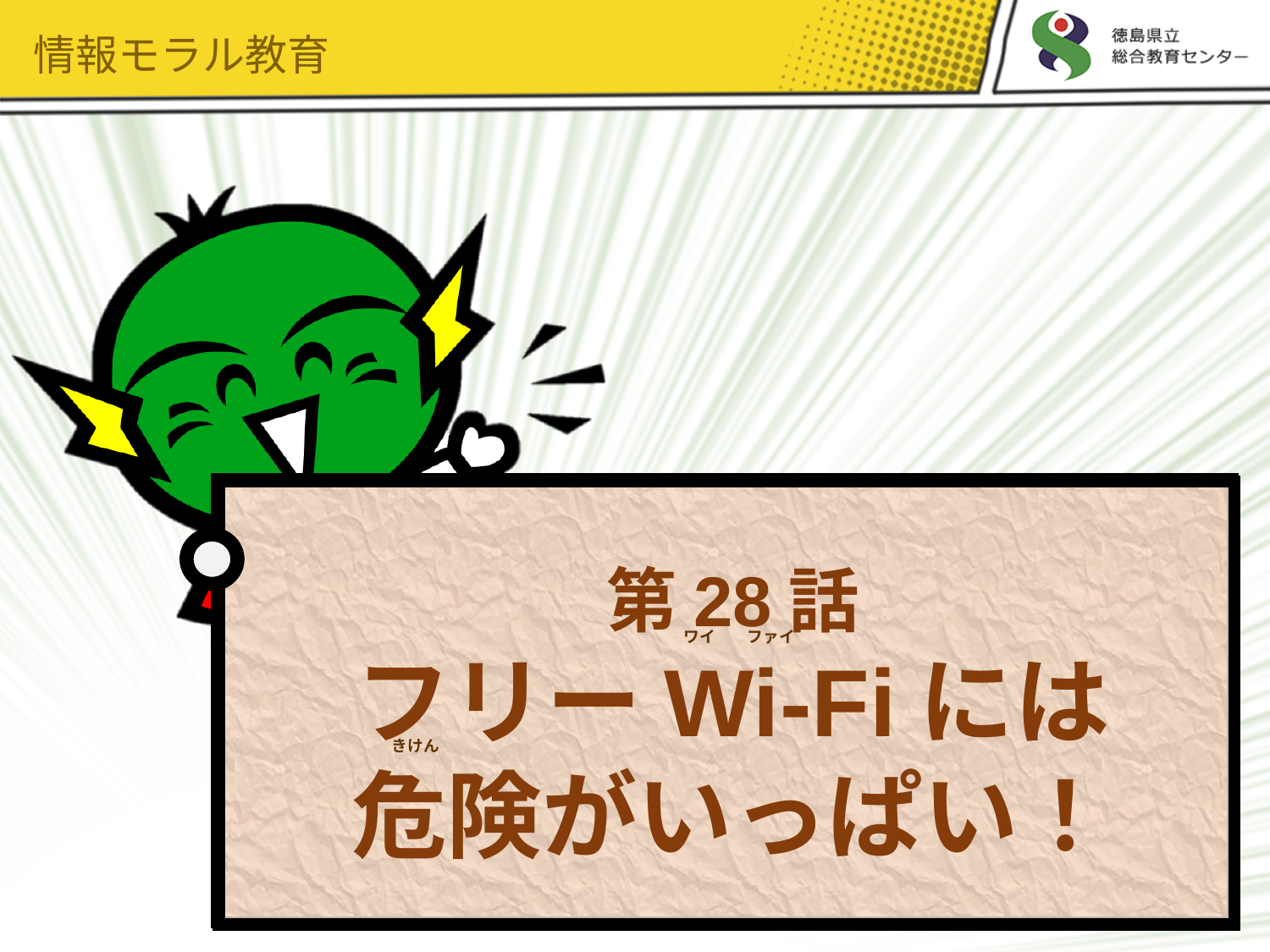

情報モラル教育
# 第28話 フリーWi-Fiには 危険がいっぱい！

ワイ　　ファイ
きけん